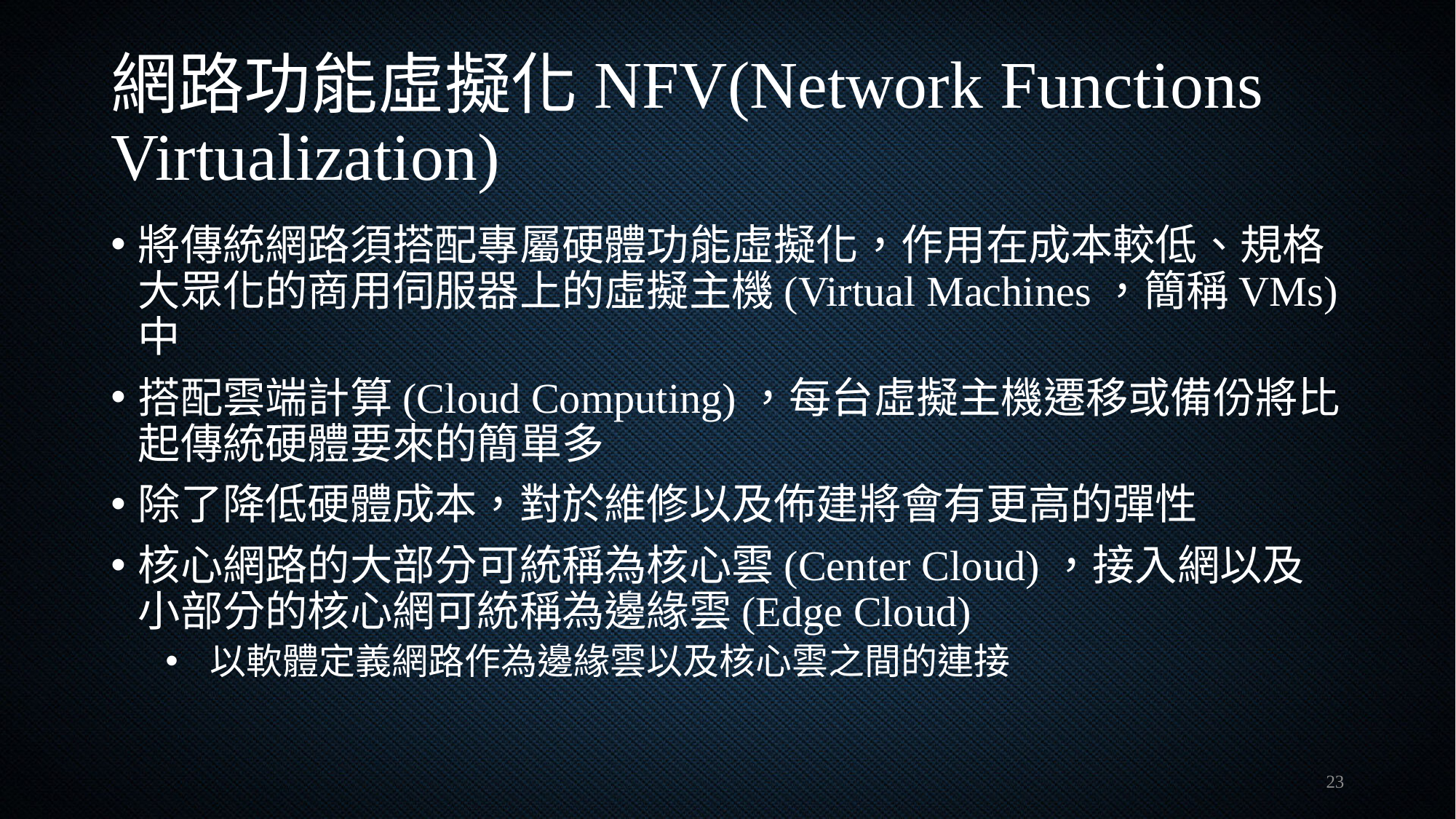

# 網路功能虛擬化NFV(Network Functions Virtualization)
將傳統網路須搭配專屬硬體功能虛擬化，作用在成本較低、規格大眾化的商用伺服器上的虛擬主機(Virtual Machines，簡稱VMs)中
搭配雲端計算(Cloud Computing)，每台虛擬主機遷移或備份將比起傳統硬體要來的簡單多
除了降低硬體成本，對於維修以及佈建將會有更高的彈性
核心網路的大部分可統稱為核心雲(Center Cloud)，接入網以及小部分的核心網可統稱為邊緣雲(Edge Cloud)
 以軟體定義網路作為邊緣雲以及核心雲之間的連接
23